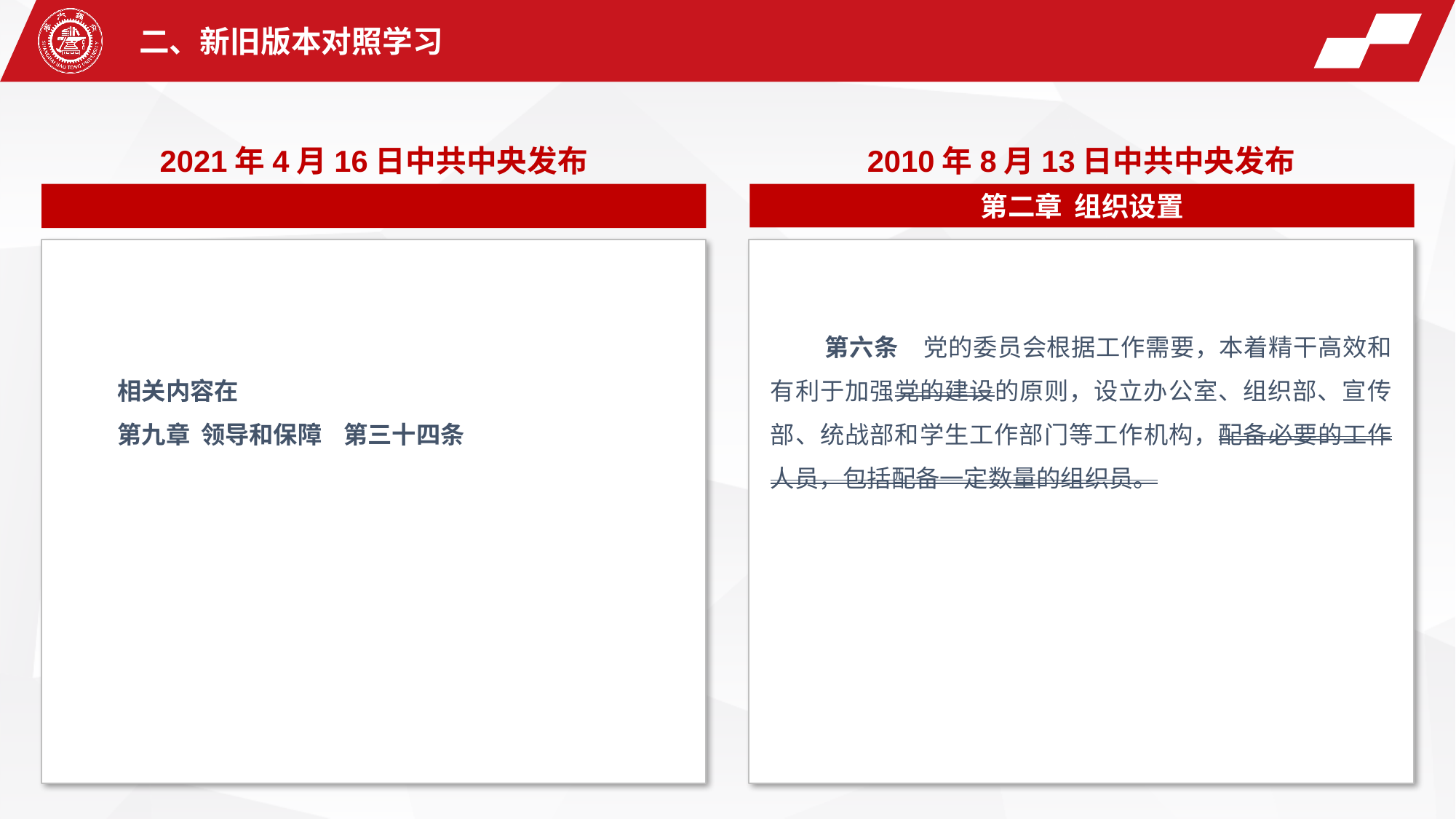

二、新旧版本对照学习
2021年4月16日中共中央发布
2010年8月13日中共中央发布

第二章  组织设置

相关内容在
第九章  领导和保障    第三十四条

第六条　党的委员会根据工作需要，本着精干高效和有利于加强党的建设的原则，设立办公室、组织部、宣传部、统战部和学生工作部门等工作机构，配备必要的工作人员，包括配备一定数量的组织员。